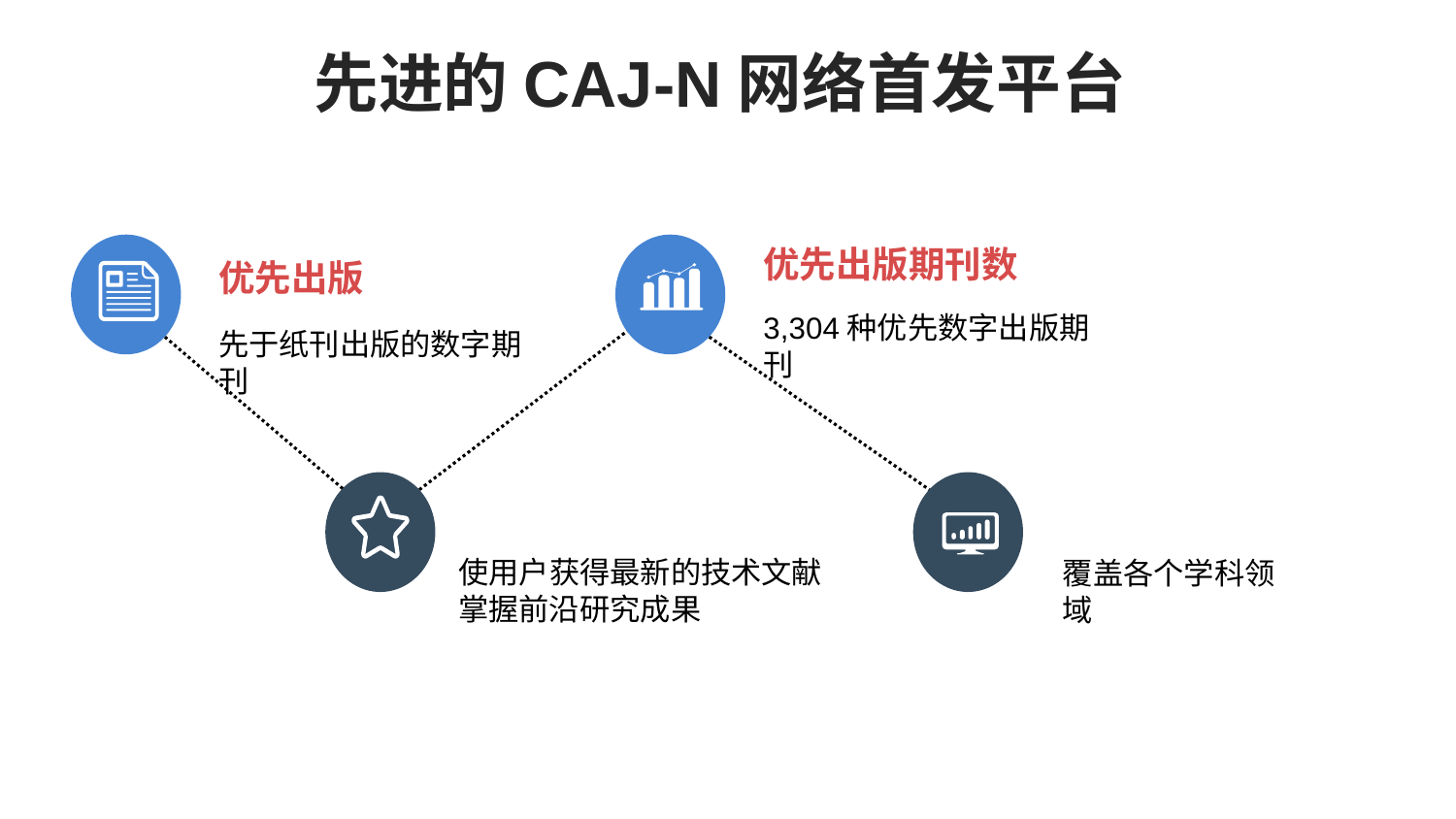

先进的CAJ-N网络首发平台
优先出版—加快出版速度

优先出版期刊数
优先出版
3,304种优先数字出版期刊
先于纸刊出版的数字期刊

内容丰富
优先出版价值
使用户获得最新的技术文献
掌握前沿研究成果
覆盖各个学科领域